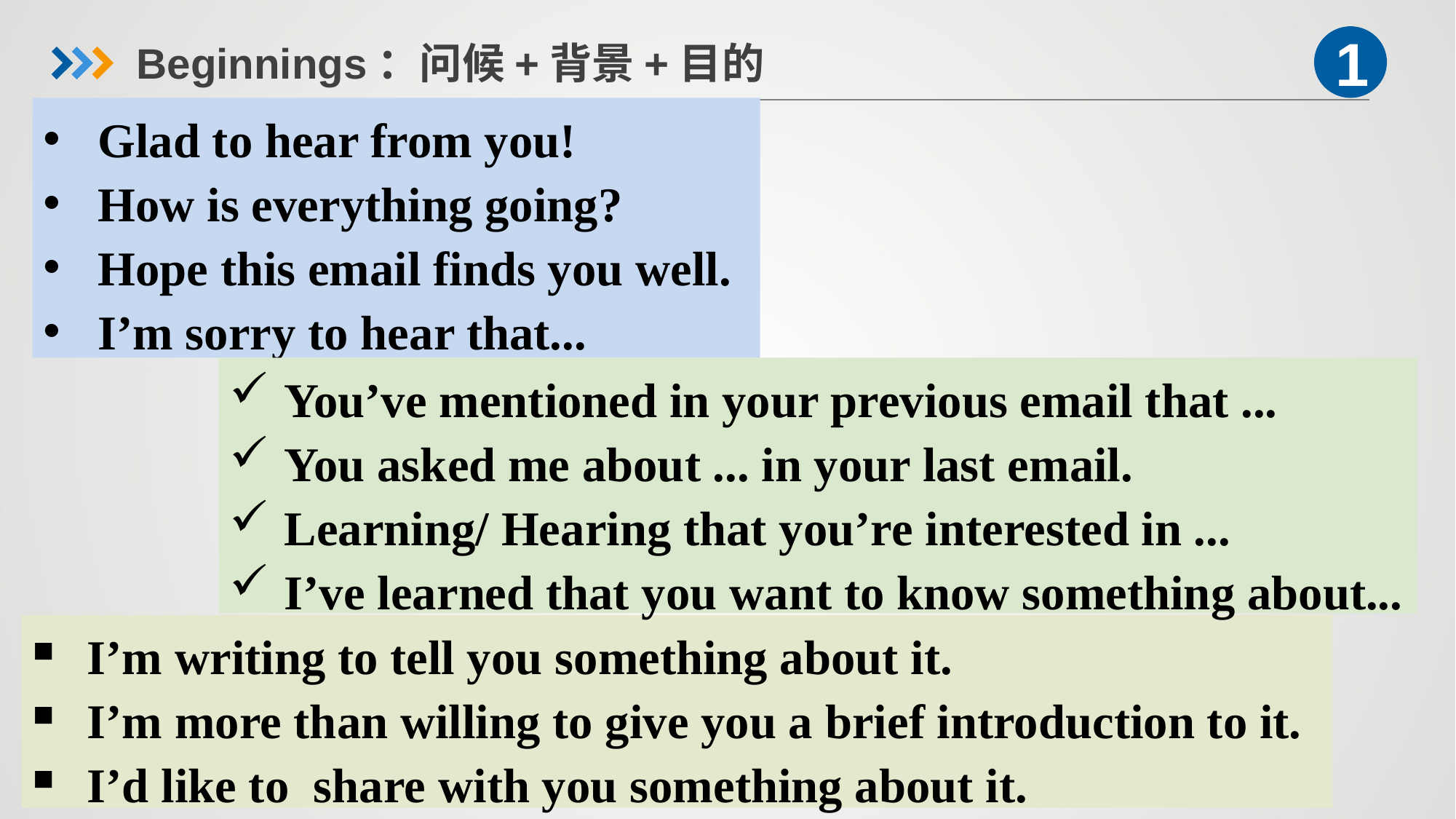

1
Beginnings：问候+背景+目的
Glad to hear from you!
How is everything going?
Hope this email finds you well.
I’m sorry to hear that...
You’ve mentioned in your previous email that ...
You asked me about ... in your last email.
Learning/ Hearing that you’re interested in ...
I’ve learned that you want to know something about...
I’m writing to tell you something about it.
I’m more than willing to give you a brief introduction to it.
I’d like to  share with you something about it.